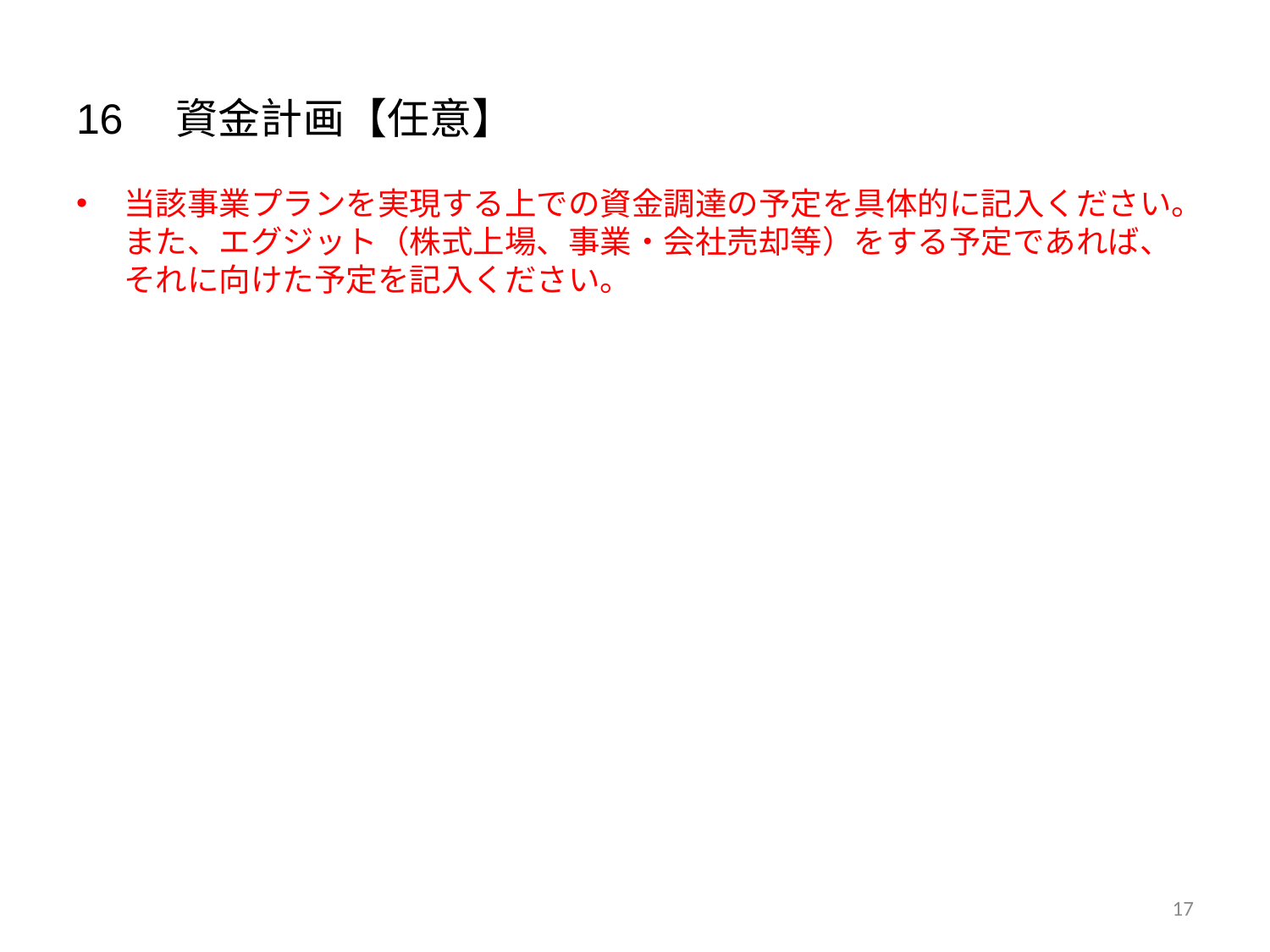

# 16　資金計画【任意】
当該事業プランを実現する上での資金調達の予定を具体的に記入ください。また、エグジット（株式上場、事業・会社売却等）をする予定であれば、それに向けた予定を記入ください。
17